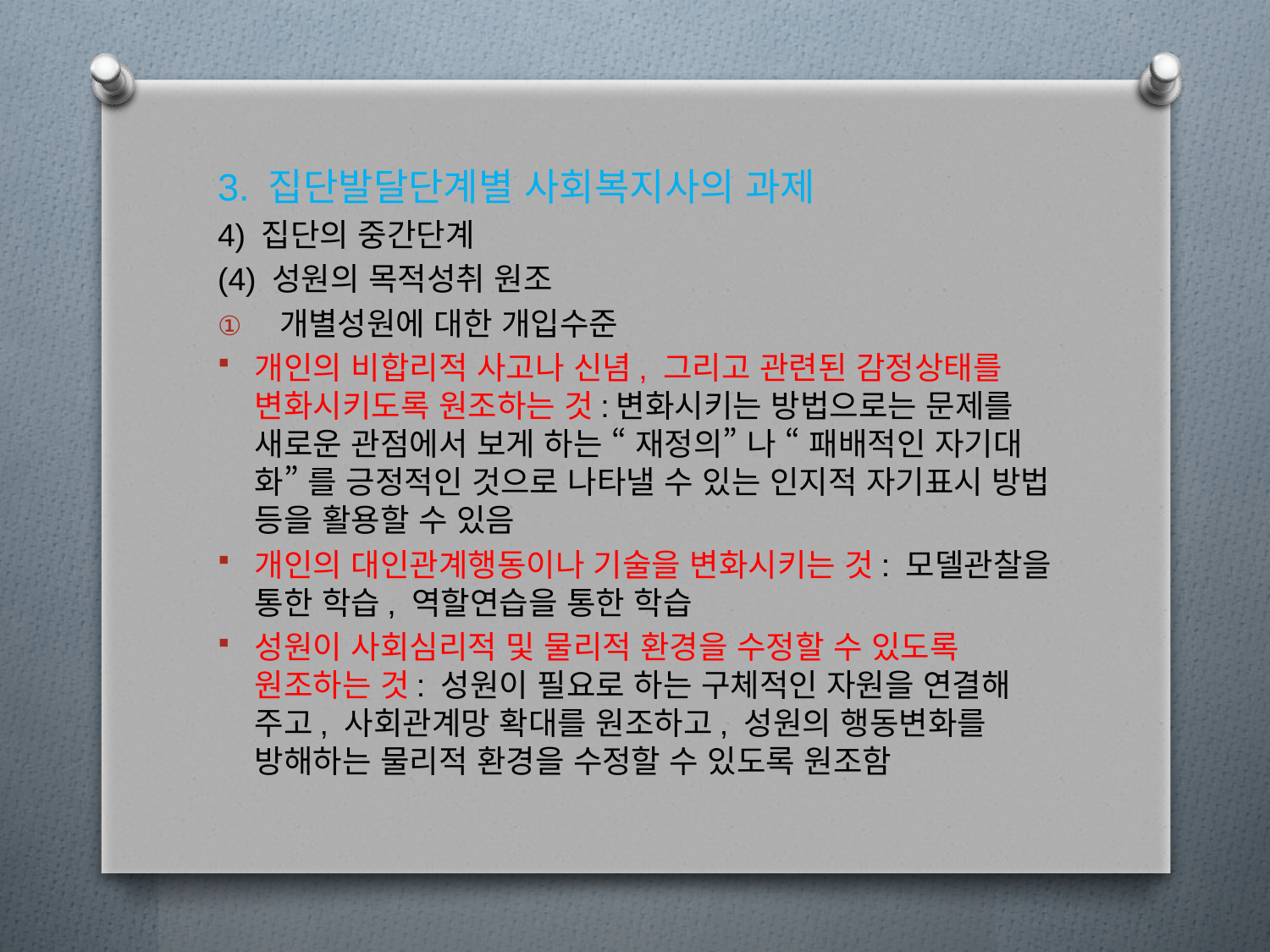

3. 집단발달단계별 사회복지사의 과제
4) 집단의 중간단계
(4) 성원의 목적성취 원조
개별성원에 대한 개입수준
개인의 비합리적 사고나 신념, 그리고 관련된 감정상태를 변화시키도록 원조하는 것:변화시키는 방법으로는 문제를 새로운 관점에서 보게 하는 “ 재정의” 나 “ 패배적인 자기대화” 를 긍정적인 것으로 나타낼 수 있는 인지적 자기표시 방법 등을 활용할 수 있음
개인의 대인관계행동이나 기술을 변화시키는 것: 모델관찰을 통한 학습, 역할연습을 통한 학습
성원이 사회심리적 및 물리적 환경을 수정할 수 있도록 원조하는 것: 성원이 필요로 하는 구체적인 자원을 연결해 주고, 사회관계망 확대를 원조하고, 성원의 행동변화를 방해하는 물리적 환경을 수정할 수 있도록 원조함